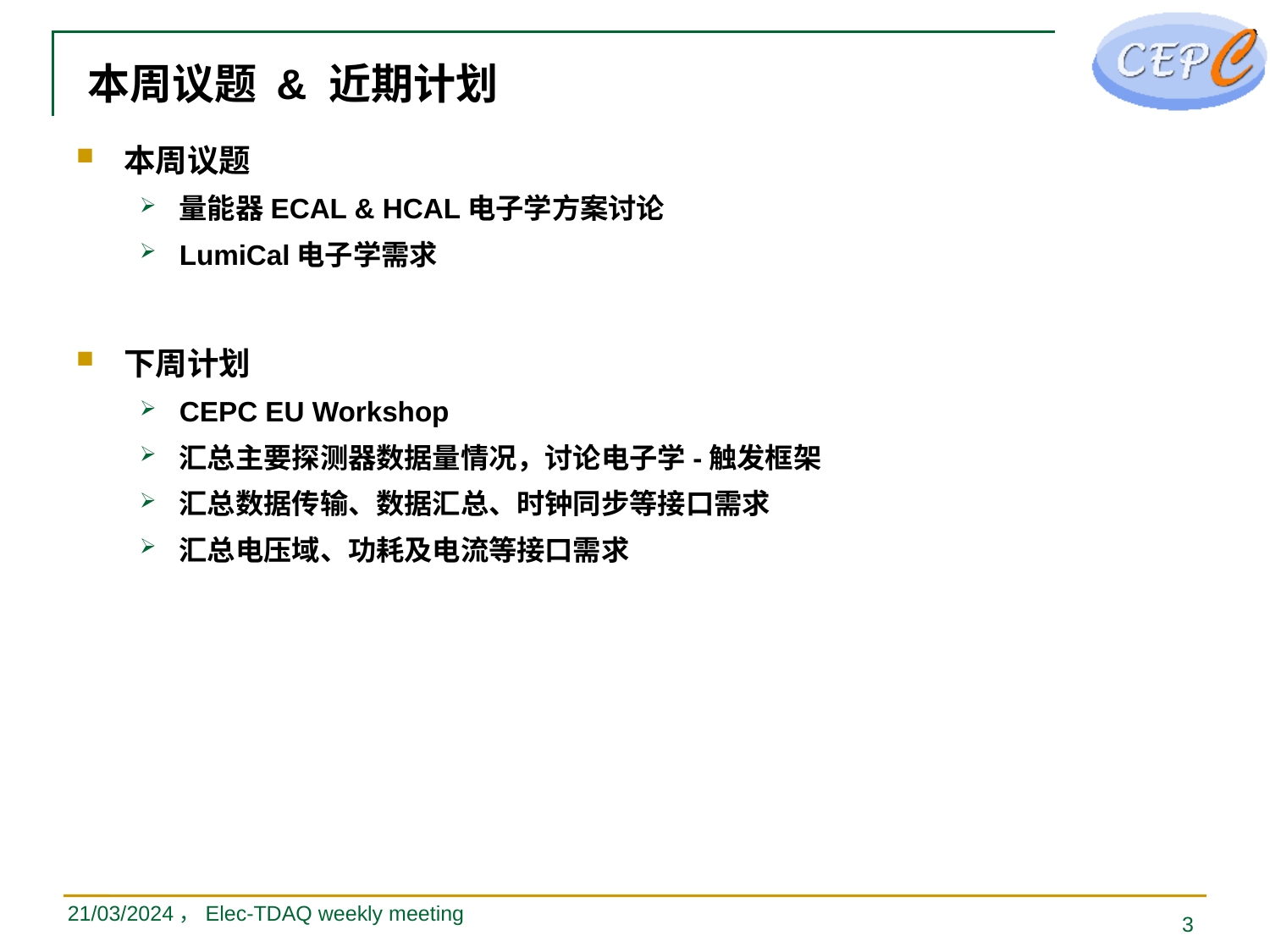

# 本周议题 & 近期计划
本周议题
量能器ECAL & HCAL电子学方案讨论
LumiCal电子学需求

下周计划
CEPC EU Workshop
汇总主要探测器数据量情况，讨论电子学-触发框架
汇总数据传输、数据汇总、时钟同步等接口需求
汇总电压域、功耗及电流等接口需求

21/03/2024，Elec-TDAQ weekly meeting
3